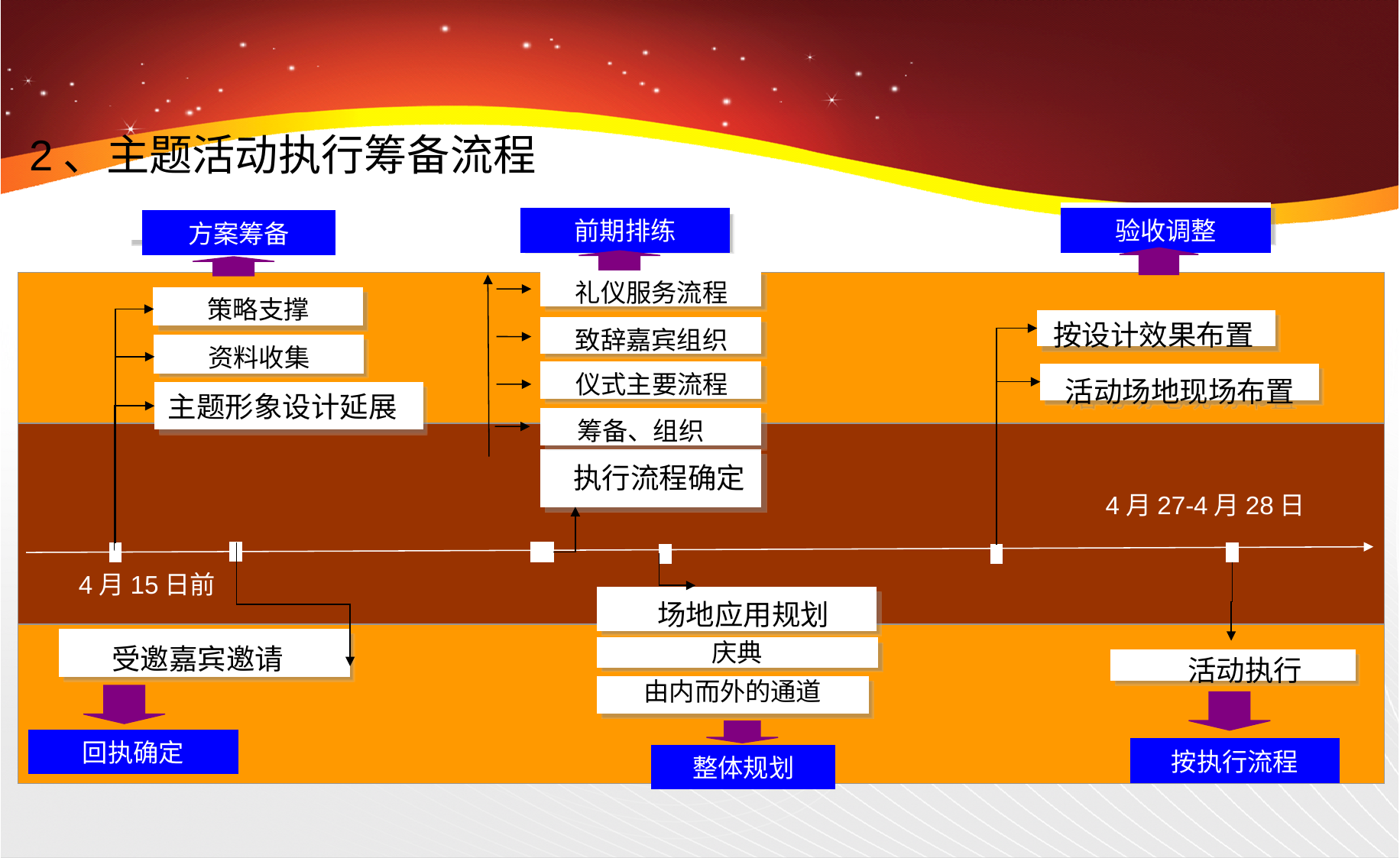

2、主题活动执行筹备流程

前期排练
验收调整

方案筹备

礼仪服务流程

策略支撑

按设计效果布置

致辞嘉宾组织

资料收集

仪式主要流程

活动场地现场布置

主题形象设计延展

筹备、组织

执行流程确定
4月27-4月28日

4月15日前

场地应用规划

受邀嘉宾邀请
庆典
活动执行

由内而外的通道

回执确定
按执行流程
整体规划